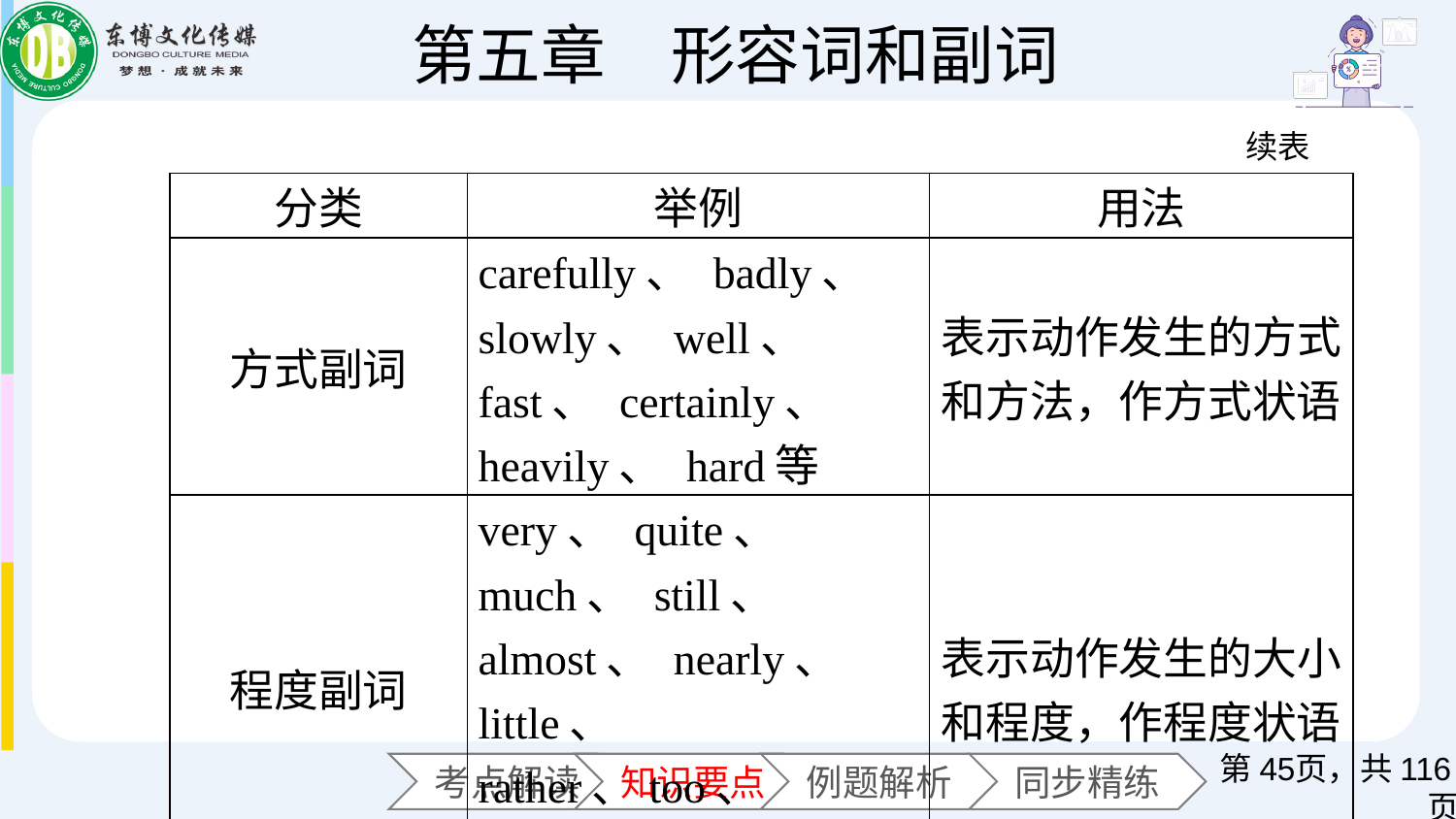

续表
| 分类 | 举例 | 用法 |
| --- | --- | --- |
| 方式副词 | carefully、 badly、 slowly、 well、 fast、 certainly、 heavily、 hard等 | 表示动作发生的方式和方法，作方式状语 |
| 程度副词 | very、 quite、 much、 still、 almost、 nearly、 little、 rather、too、 enough、 hardly等 | 表示动作发生的大小和程度，作程度状语 |
第45页，共116页